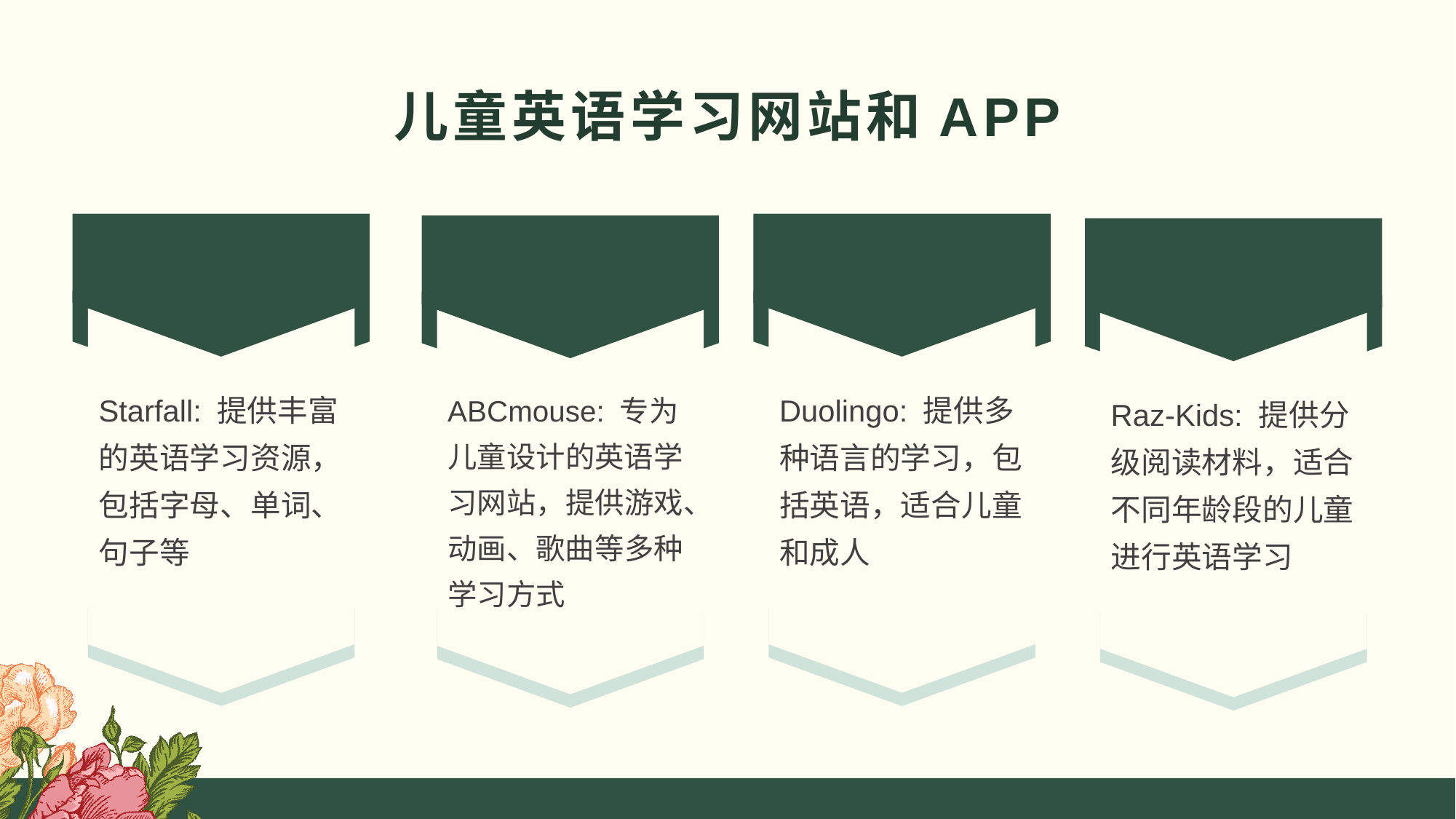

儿童英语学习网站和APP

Starfall: 提供丰富的英语学习资源，包括字母、单词、句子等
Duolingo: 提供多种语言的学习，包括英语，适合儿童和成人
ABCmouse: 专为儿童设计的英语学习网站，提供游戏、动画、歌曲等多种学习方式
Raz-Kids: 提供分级阅读材料，适合不同年龄段的儿童进行英语学习